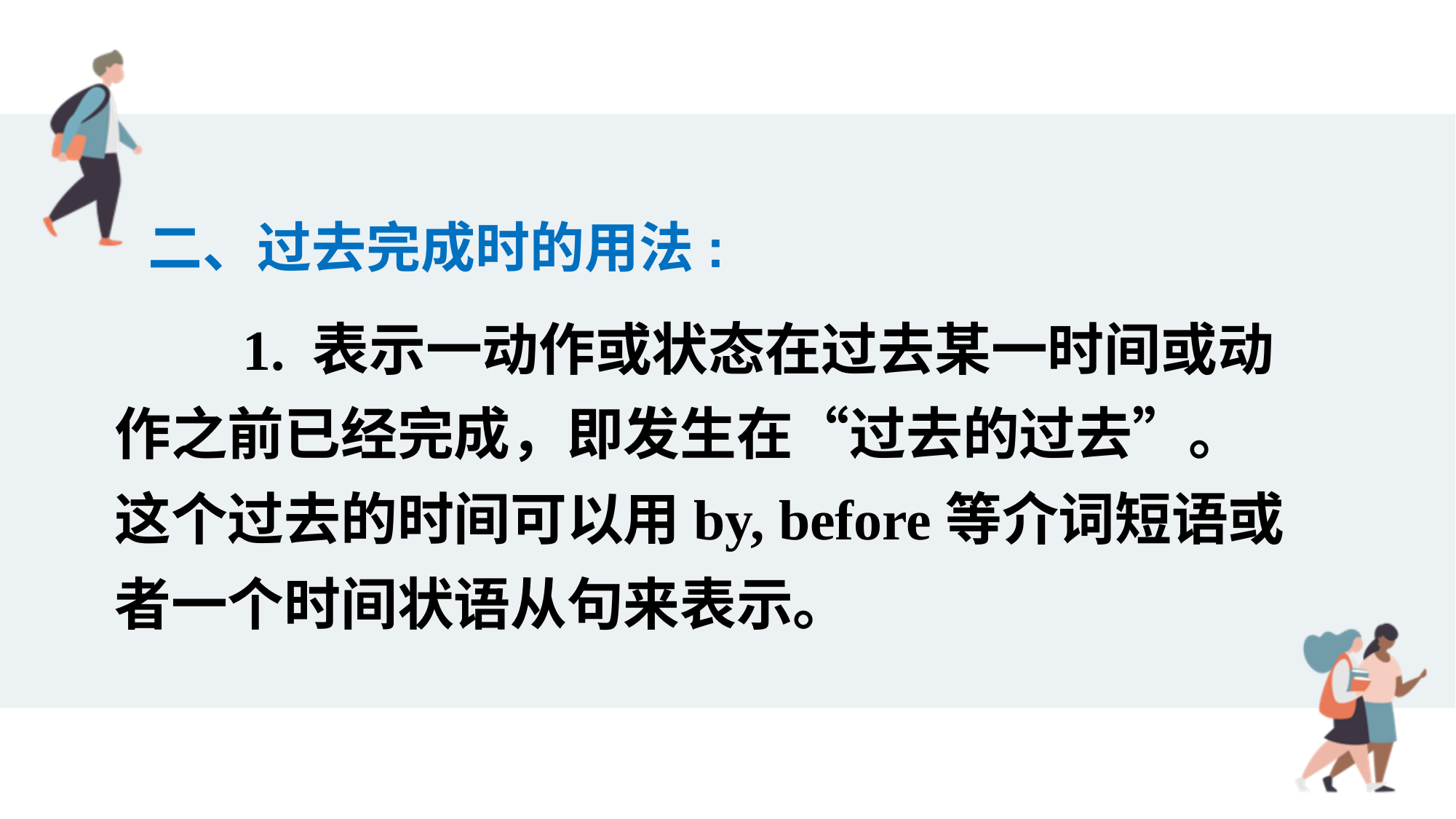

二、过去完成时的用法:
         1. 表示一动作或状态在过去某一时间或动作之前已经完成，即发生在“过去的过去”。
这个过去的时间可以用by, before等介词短语或者一个时间状语从句来表示。